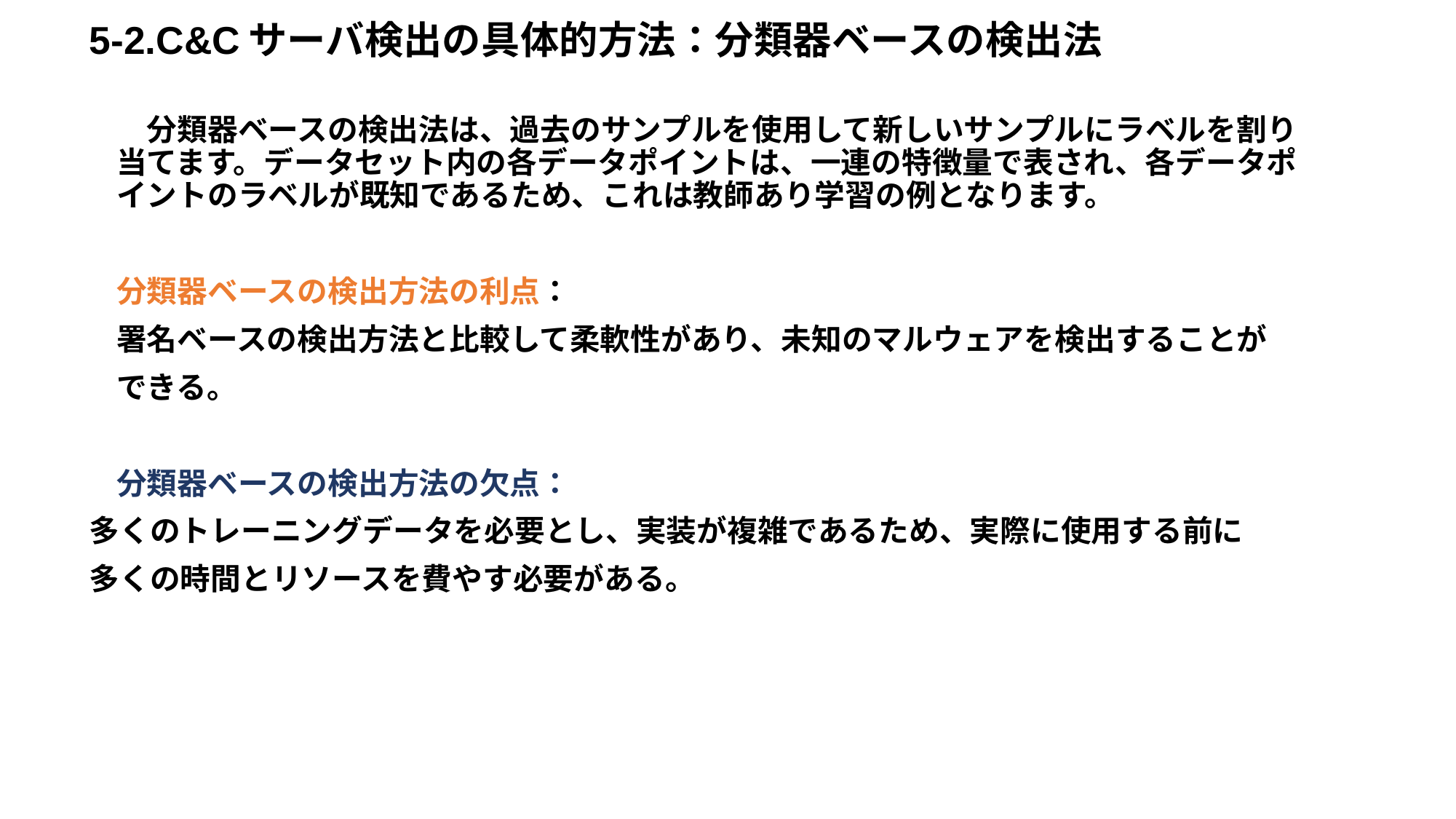

# 5-2.C&Cサーバ検出の具体的方法：分類器ベースの検出法
　分類器ベースの検出法は、過去のサンプルを使用して新しいサンプルにラベルを割り当てます。データセット内の各データポイントは、一連の特徴量で表され、各データポイントのラベルが既知であるため、これは教師あり学習の例となります。

分類器ベースの検出方法の利点：
署名ベースの検出方法と比較して柔軟性があり、未知のマルウェアを検出することが
できる。

分類器ベースの検出方法の欠点：
多くのトレーニングデータを必要とし、実装が複雑であるため、実際に使用する前に
多くの時間とリソースを費やす必要がある。